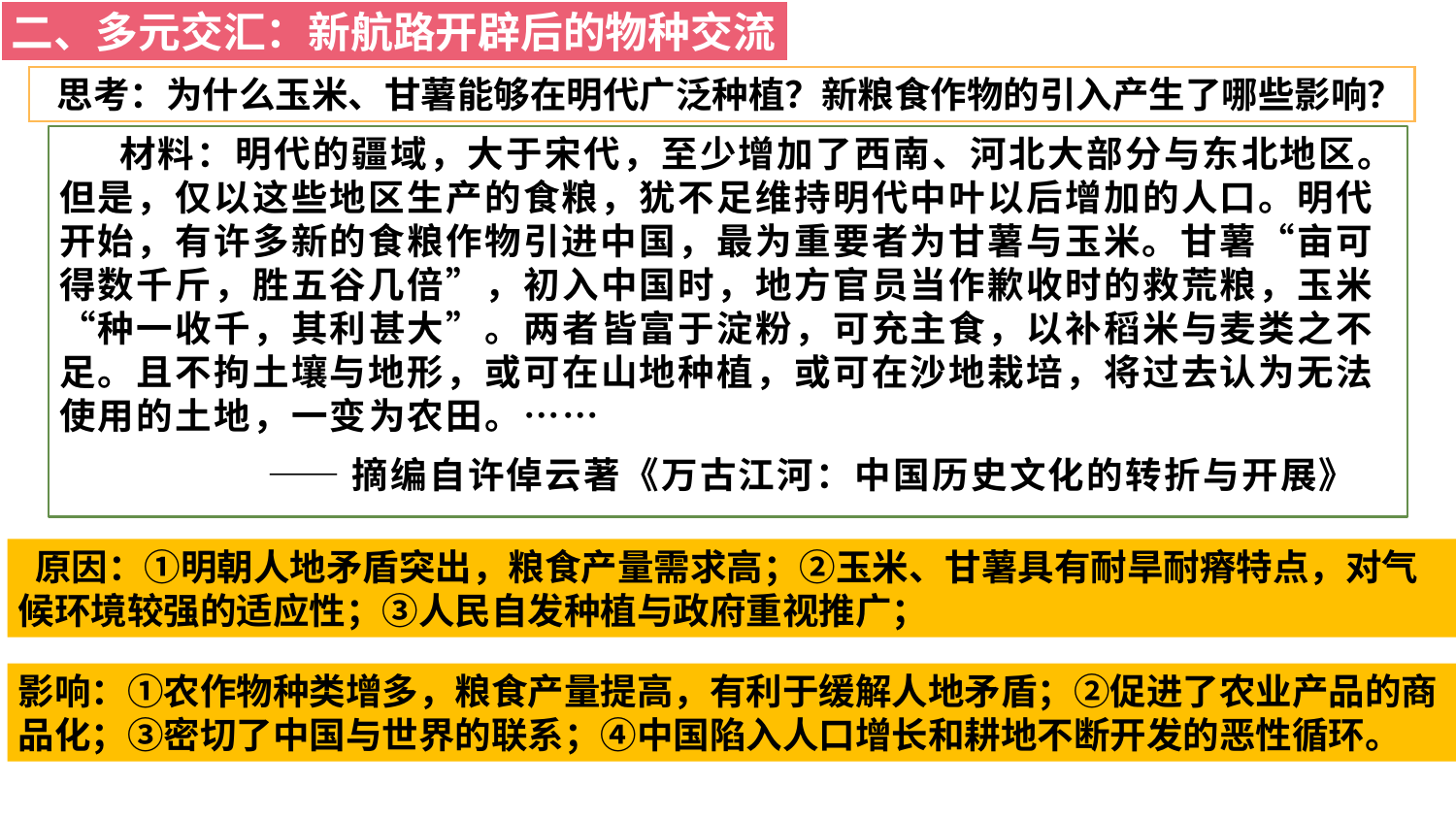

二、多元交汇：新航路开辟后的物种交流
 思考：为什么玉米、甘薯能够在明代广泛种植？新粮食作物的引入产生了哪些影响？
 材料：明代的疆域，大于宋代，至少增加了西南、河北大部分与东北地区。但是，仅以这些地区生产的食粮，犹不足维持明代中叶以后增加的人口。明代开始，有许多新的食粮作物引进中国，最为重要者为甘薯与玉米。甘薯“亩可得数千斤，胜五谷几倍”，初入中国时，地方官员当作歉收时的救荒粮，玉米“种一收千，其利甚大”。两者皆富于淀粉，可充主食，以补稻米与麦类之不足。且不拘土壤与地形，或可在山地种植，或可在沙地栽培，将过去认为无法使用的土地，一变为农田。……
            ——摘编自许倬云著《万古江河：中国历史文化的转折与开展》
 原因：①明朝人地矛盾突出，粮食产量需求高；②玉米、甘薯具有耐旱耐瘠特点，对气候环境较强的适应性；③人民自发种植与政府重视推广；
影响：①农作物种类增多，粮食产量提高，有利于缓解人地矛盾；②促进了农业产品的商品化；③密切了中国与世界的联系；④中国陷入人口增长和耕地不断开发的恶性循环。